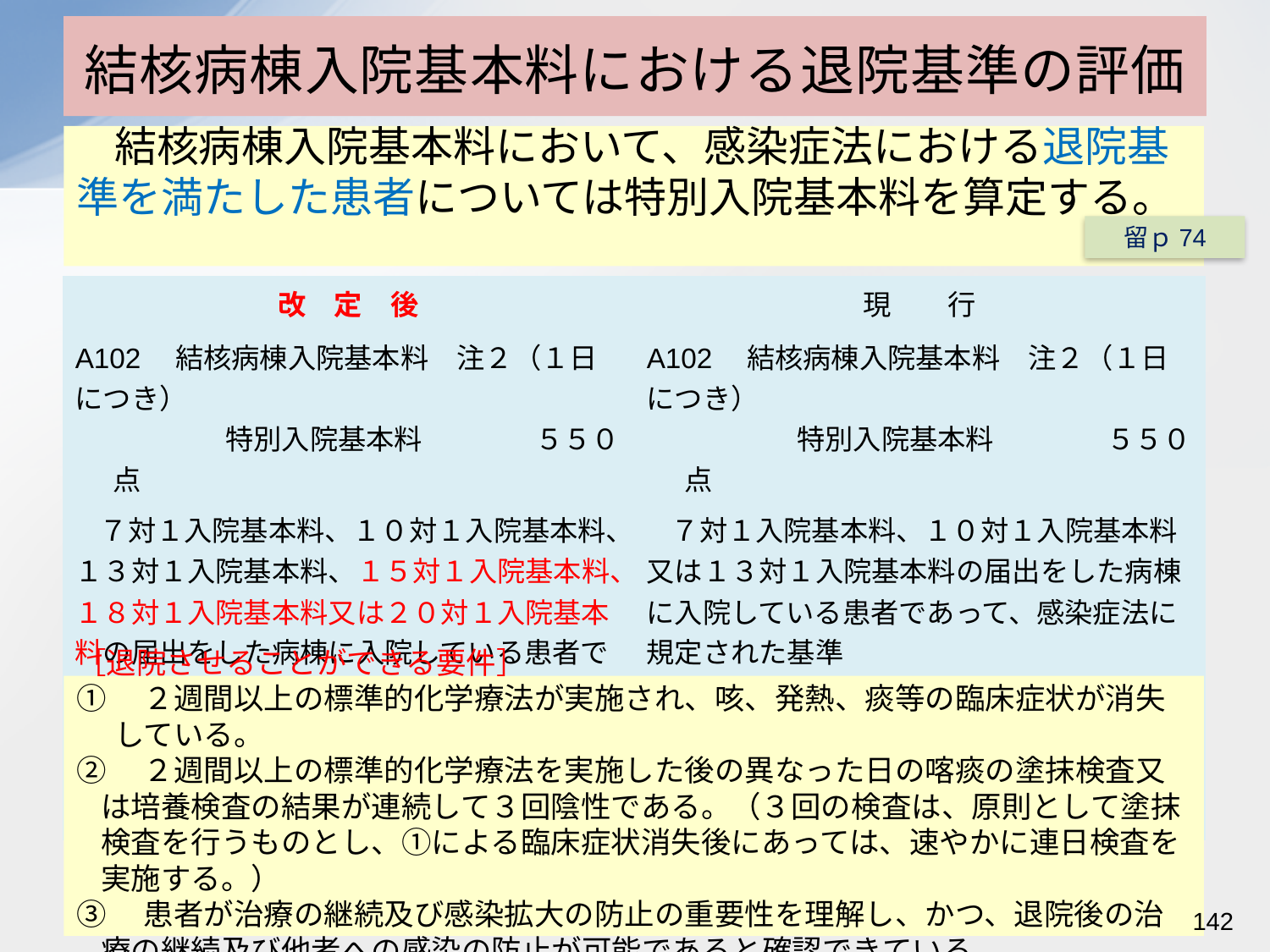

# 結核病棟入院基本料における退院基準の評価
結核病棟入院基本料において、感染症法における退院基準を満たした患者については特別入院基本料を算定する。
留ｐ74
| 改　定　後 | 現　　行 |
| --- | --- |
| A102　結核病棟入院基本料　注２（１日につき） 　　　　特別入院基本料　　　　５５０点 ７対１入院基本料、１０対１入院基本料、１３対１入院基本料、１５対１入院基本料、１８対１入院基本料又は２０対１入院基本料の届出をした病棟に入院している患者であって、感染症法に規定された基準に従い退院させることができる患者については、退院させることができることが確定した日以降は特別入院基本料を算定する。 | A102　結核病棟入院基本料　注２（１日につき） 　　　　特別入院基本料　　　　５５０点 ７対１入院基本料、１０対１入院基本料又は１３対１入院基本料の届出をした病棟に入院している患者であって、感染症法に規定された基準 に従い退院させることができる患者については、退院させることができることが確定した日以降は特別入院基本料を算定する。 |
［退院させることができる要件］
①　２週間以上の標準的化学療法が実施され、咳、発熱、痰等の臨床症状が消失している。
②　２週間以上の標準的化学療法を実施した後の異なった日の喀痰の塗抹検査又は培養検査の結果が連続して３回陰性である。（３回の検査は、原則として塗抹検査を行うものとし、①による臨床症状消失後にあっては、速やかに連日検査を実施する。）
③　患者が治療の継続及び感染拡大の防止の重要性を理解し、かつ、退院後の治療の継続及び他者への感染の防止が可能であると確認できている。
142